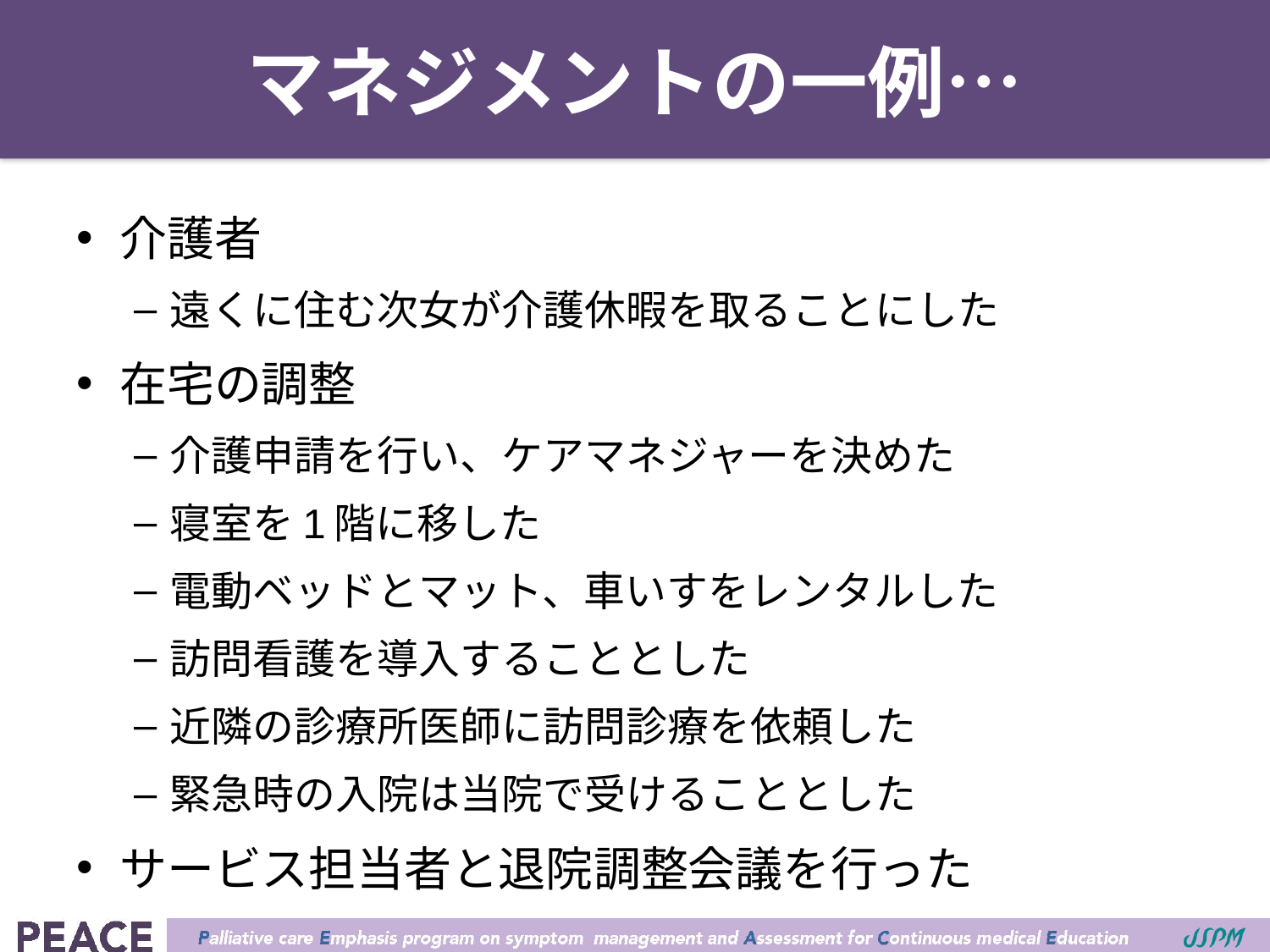

# マネジメントの一例…
介護者
遠くに住む次女が介護休暇を取ることにした
在宅の調整
介護申請を行い、ケアマネジャーを決めた
寝室を1階に移した
電動ベッドとマット、車いすをレンタルした
訪問看護を導入することとした
近隣の診療所医師に訪問診療を依頼した
緊急時の入院は当院で受けることとした
サービス担当者と退院調整会議を行った